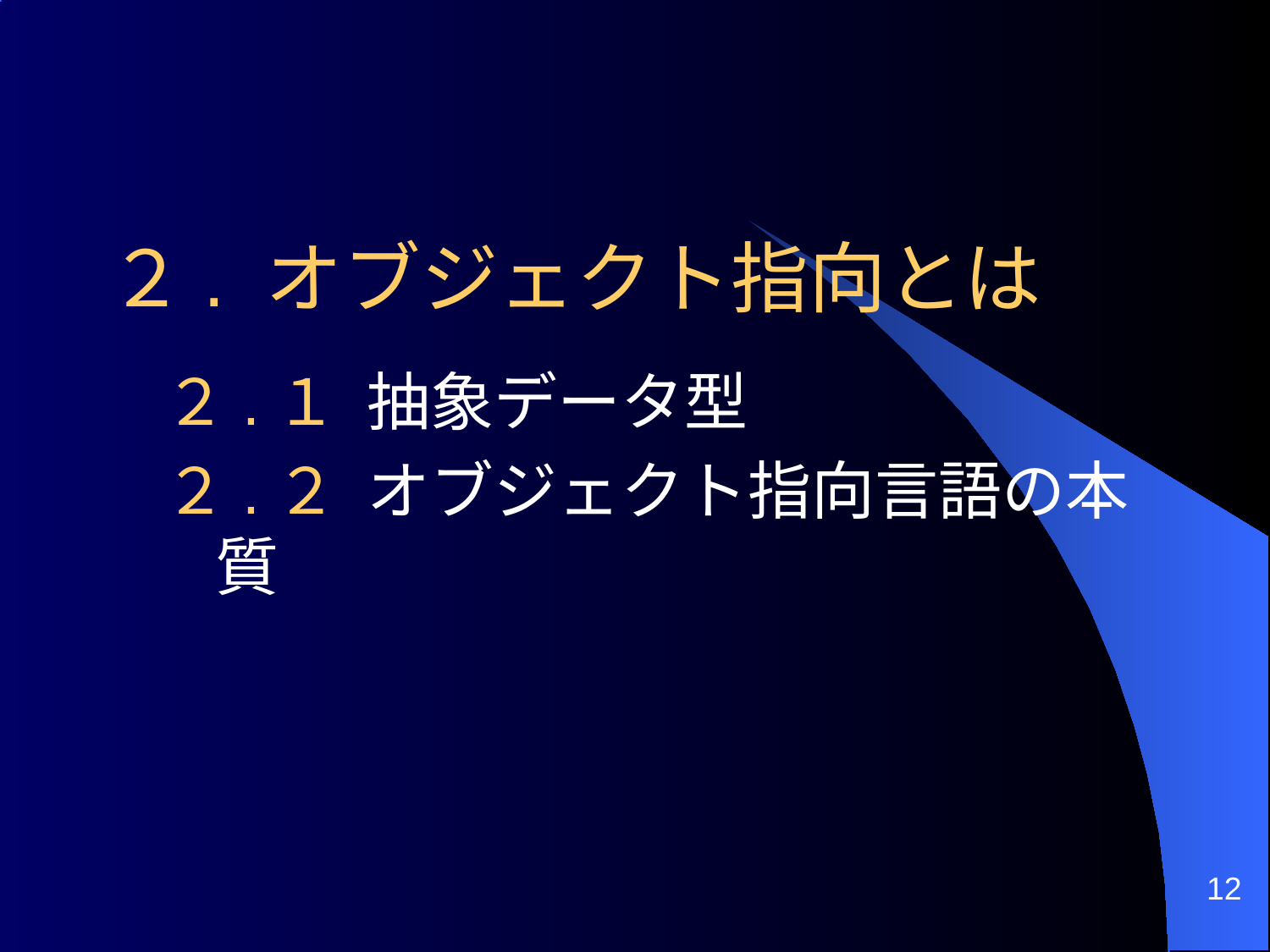

# ２. オブジェクト指向とは
  ２.１  抽象データ型
  ２.２  オブジェクト指向言語の本質
12